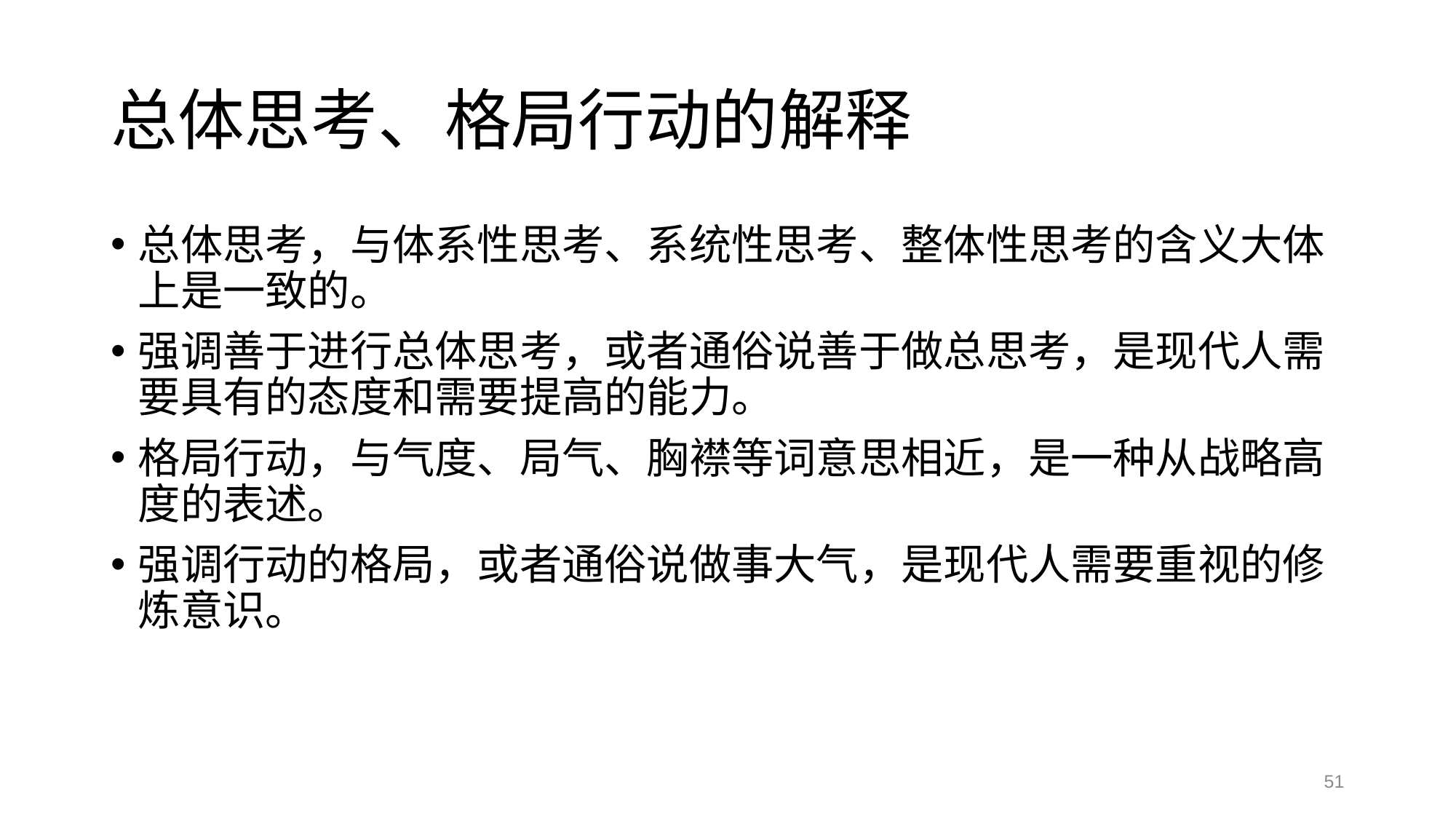

# 总体思考、格局行动的解释
总体思考，与体系性思考、系统性思考、整体性思考的含义大体上是一致的。
强调善于进行总体思考，或者通俗说善于做总思考，是现代人需要具有的态度和需要提高的能力。
格局行动，与气度、局气、胸襟等词意思相近，是一种从战略高度的表述。
强调行动的格局，或者通俗说做事大气，是现代人需要重视的修炼意识。

51